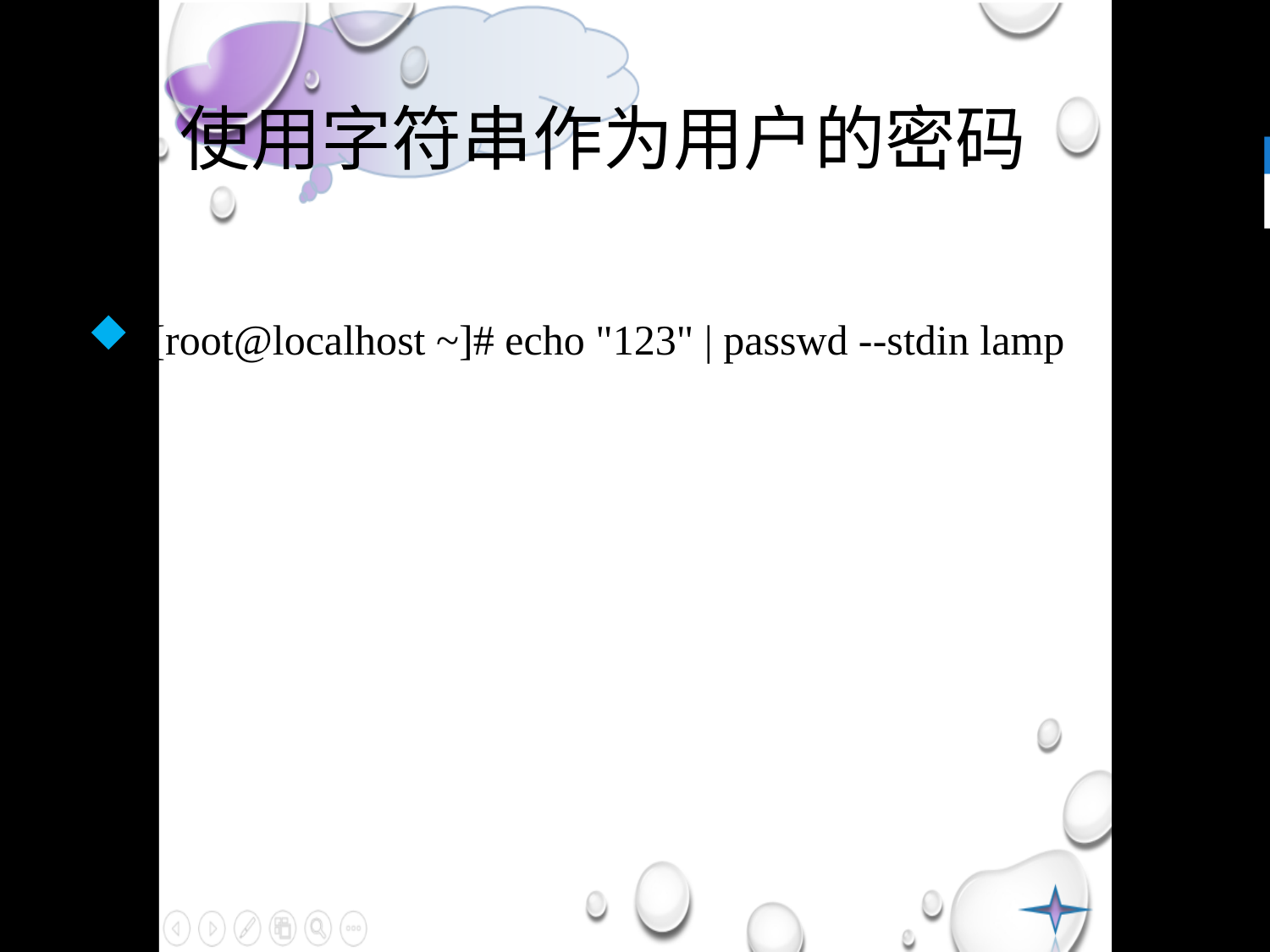

# 3、使用字符串作为用户的密码
[root@localhost ~]# echo "123" | passwd --stdin lamp